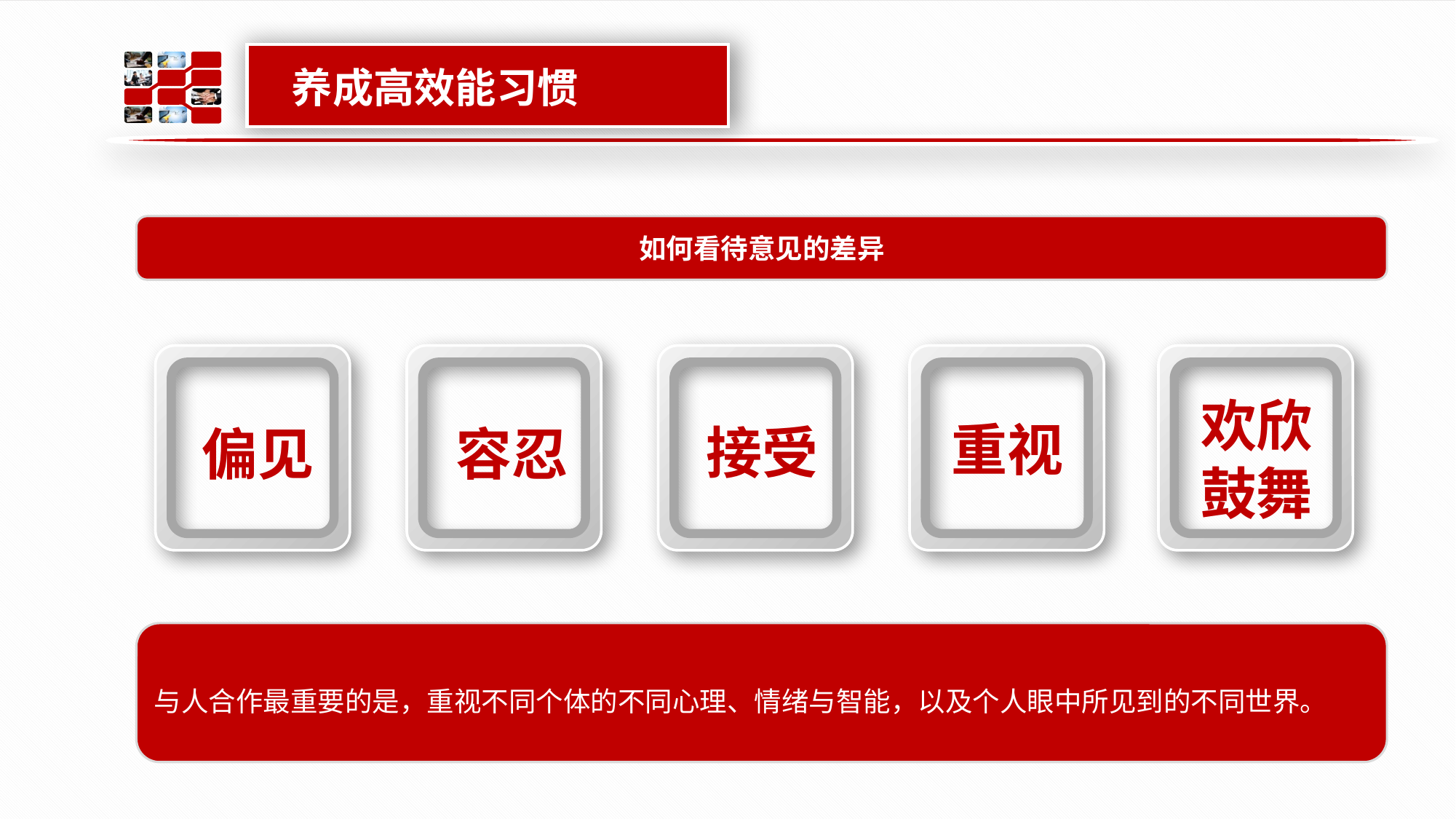

养成高效能习惯

如何看待意见的差异

欢欣鼓舞
重视
接受
偏见
容忍
与人合作最重要的是，重视不同个体的不同心理、情绪与智能，以及个人眼中所见到的不同世界。